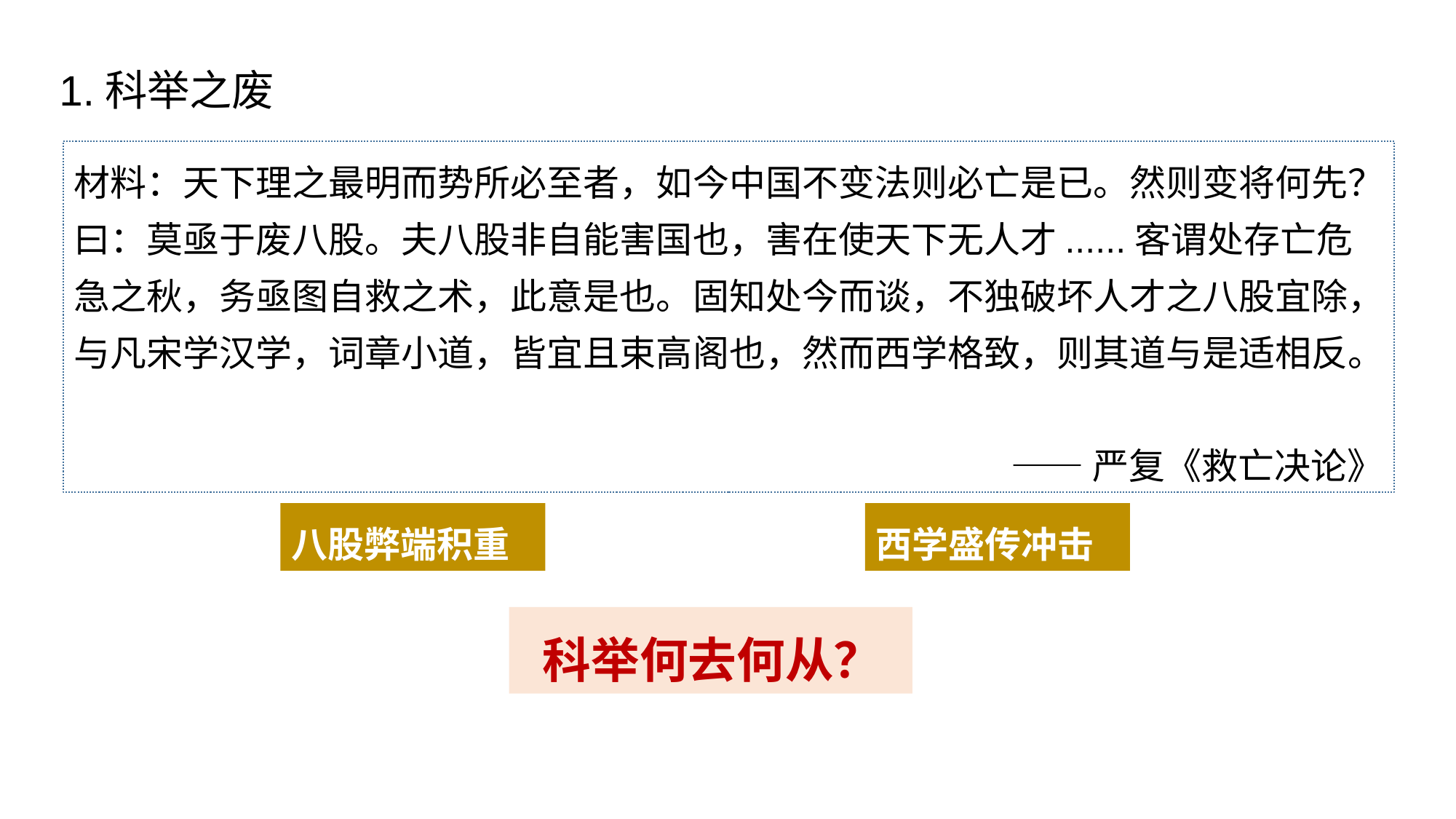

1.科举之废
材料：天下理之最明而势所必至者，如今中国不变法则必亡是已。然则变将何先？曰：莫亟于废八股。夫八股非自能害国也，害在使天下无人才......客谓处存亡危急之秋，务亟图自救之术，此意是也。固知处今而谈，不独破坏人才之八股宜除，与凡宋学汉学，词章小道，皆宜且束高阁也，然而西学格致，则其道与是适相反。
——严复《救亡决论》
八股弊端积重
西学盛传冲击
 科举何去何从？